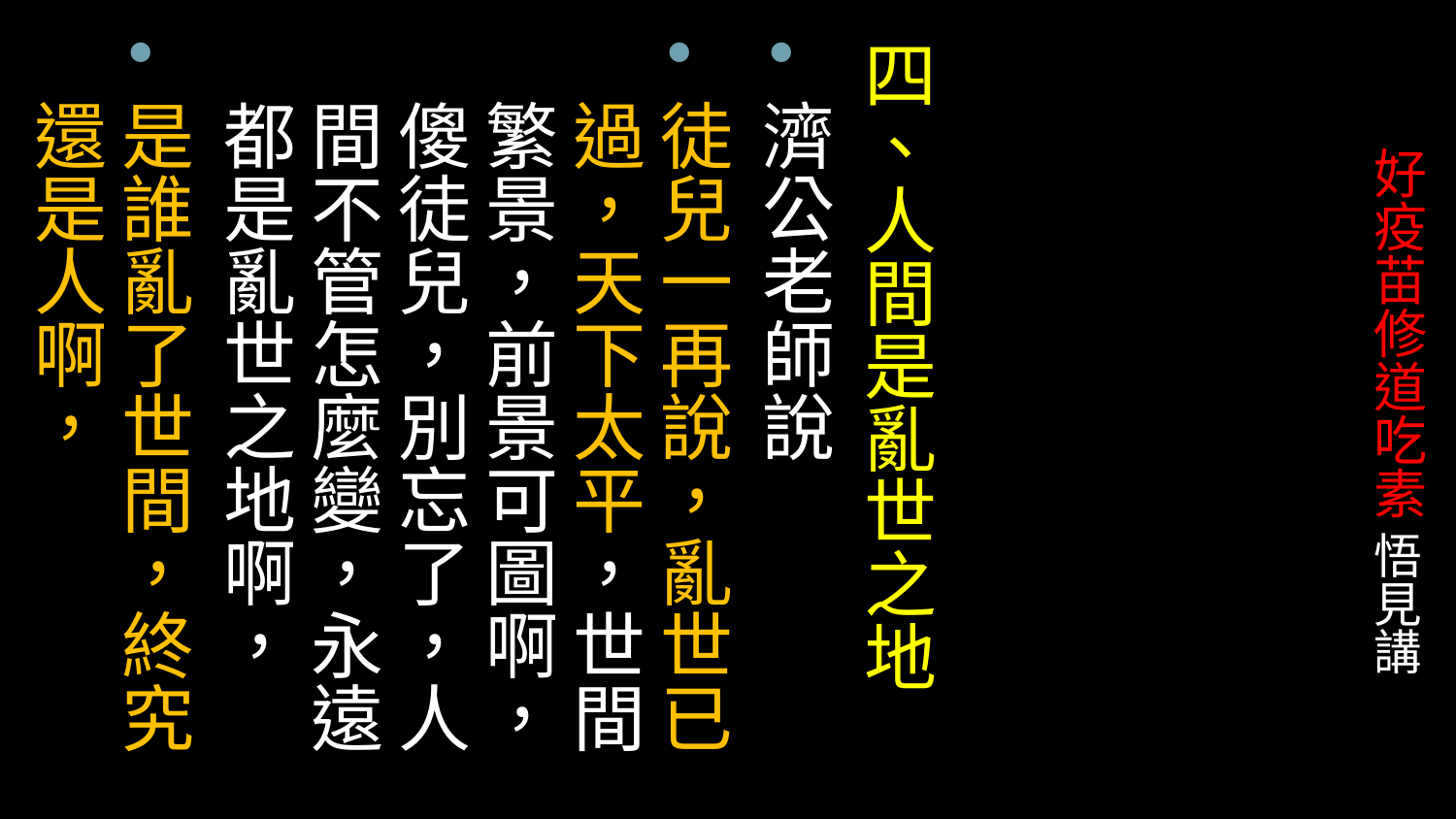

四、人間是亂世之地
濟公老師說
徒兒一再說，亂世已過，天下太平，世間繁景，前景可圖啊，傻徒兒，別忘了，人間不管怎麼變，永遠都是亂世之地啊，
是誰亂了世間，終究還是人啊，
# 好疫苗修道吃素 悟見講